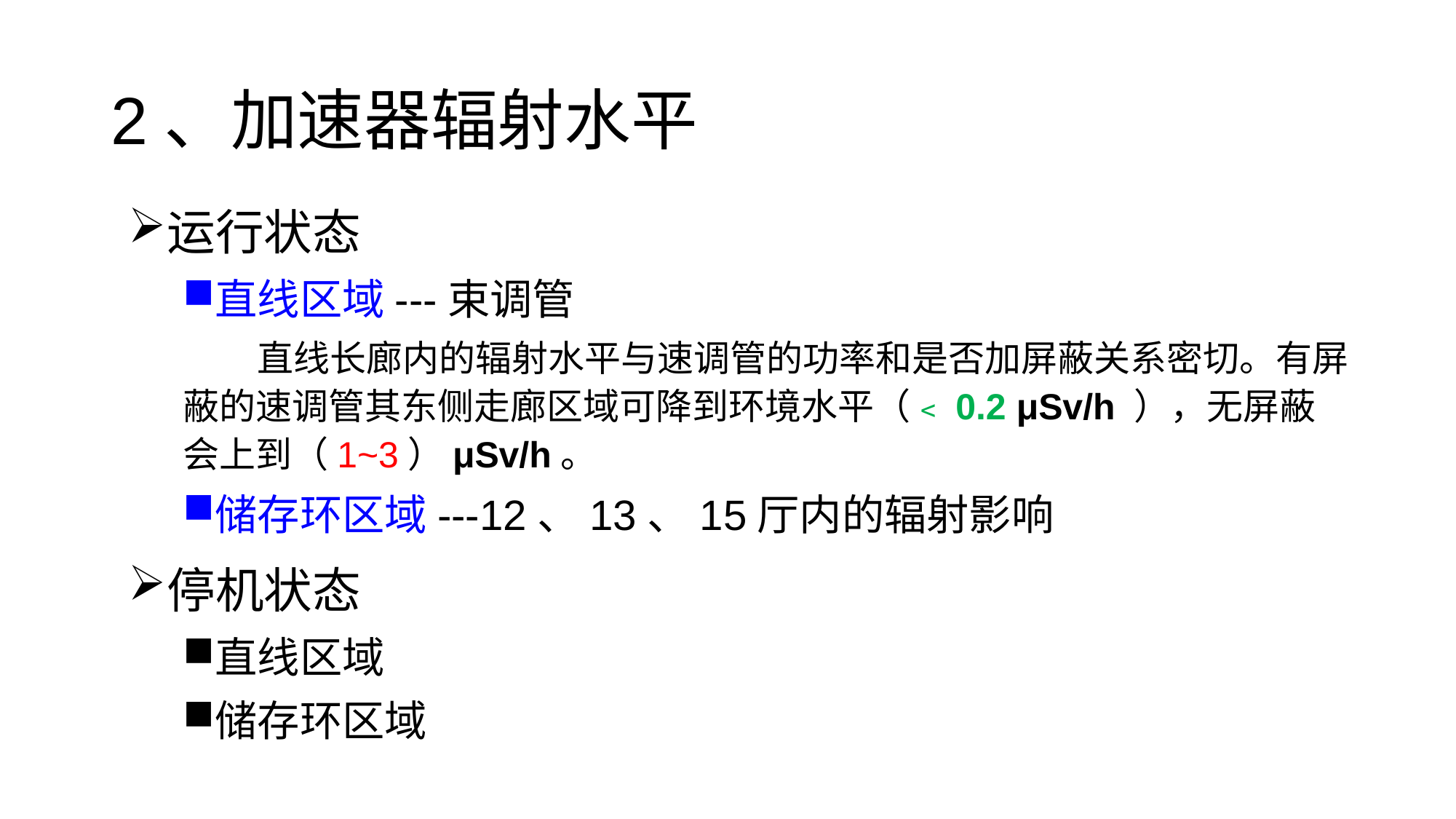

# 2、加速器辐射水平
运行状态
直线区域---束调管
        直线长廊内的辐射水平与速调管的功率和是否加屏蔽关系密切。有屏蔽的速调管其东侧走廊区域可降到环境水平（﹤0.2 μSv/h ），无屏蔽会上到（1~3）μSv/h。
储存环区域---12、13、15厅内的辐射影响
停机状态
直线区域
储存环区域